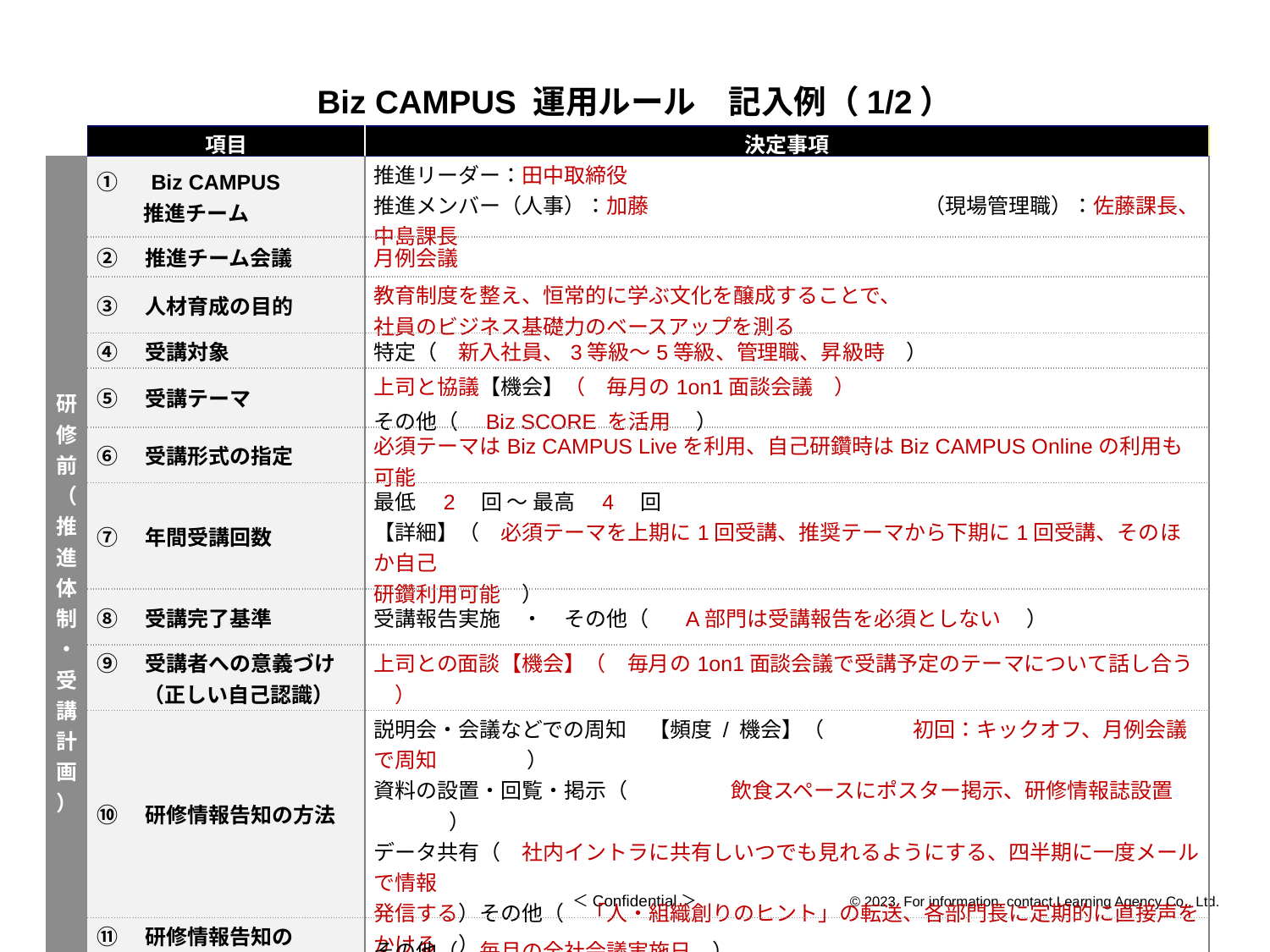

# Biz CAMPUS 運用ルール　記入例（1/2）
|  | 項目 | 決定事項 |
| --- | --- | --- |
| 研修前（推進体制・受講計画） | ①　Biz CAMPUS 　　 推進チーム | 推進リーダー：田中取締役　　　　　　　　　　　　　　　　 推進メンバー（人事）：加藤　　　　　　　　　　　　　（現場管理職）：佐藤課長、中島課長 |
|  | ②　推進チーム会議 | 月例会議 |
|  | ③　人材育成の目的 | 教育制度を整え、恒常的に学ぶ文化を醸成することで、 社員のビジネス基礎力のベースアップを測る |
|  | ④　受講対象 | 特定（　新入社員、3等級～5等級、管理職、昇級時　） |
|  | ⑤　受講テーマ | 上司と協議【機会】（　毎月の1on1面談会議　） その他（　Biz SCORE を活用　 ） |
|  | ⑥　受講形式の指定 | 必須テーマはBiz CAMPUS Liveを利用、自己研鑽時はBiz CAMPUS Onlineの利用も可能 |
|  | ⑦　年間受講回数 | 最低　2　回 ～ 最高　4　回 【詳細】（　必須テーマを上期に1回受講、推奨テーマから下期に1回受講、そのほか自己 研鑽利用可能　） |
|  | ⑧　受講完了基準 | 受講報告実施　・　その他（　 A部門は受講報告を必須としない　 ） |
|  | ⑨　受講者への意義づけ 　　（正しい自己認識） | 上司との面談【機会】（　毎月の1on1面談会議で受講予定のテーマについて話し合う　） |
|  | ⑩　研修情報告知の方法 | 説明会・会議などでの周知　【頻度 / 機会】（　　　　 初回：キックオフ、月例会議で周知　　　　 ） 資料の設置・回覧・掲示（　　 　 　飲食スペースにポスター掲示、研修情報誌設置　　 　 ） データ共有（　社内イントラに共有しいつでも見れるようにする、四半期に一度メールで情報 発信する）その他（　「人・組織創りのヒント」の転送、各部門長に定期的に直接声をかける　） |
|  | ⑪　研修情報告知の 　　 タイミング | その他（　毎月の全社会議実施日　） |
|  | ⑫　研修予約 　　 （誰が / いつ） | ＜誰が予約するか＞　受講者以外（　人事から予約　） ＜いつ予約するか＞　その他（　1on1面談会議から3日間以内　） |
1